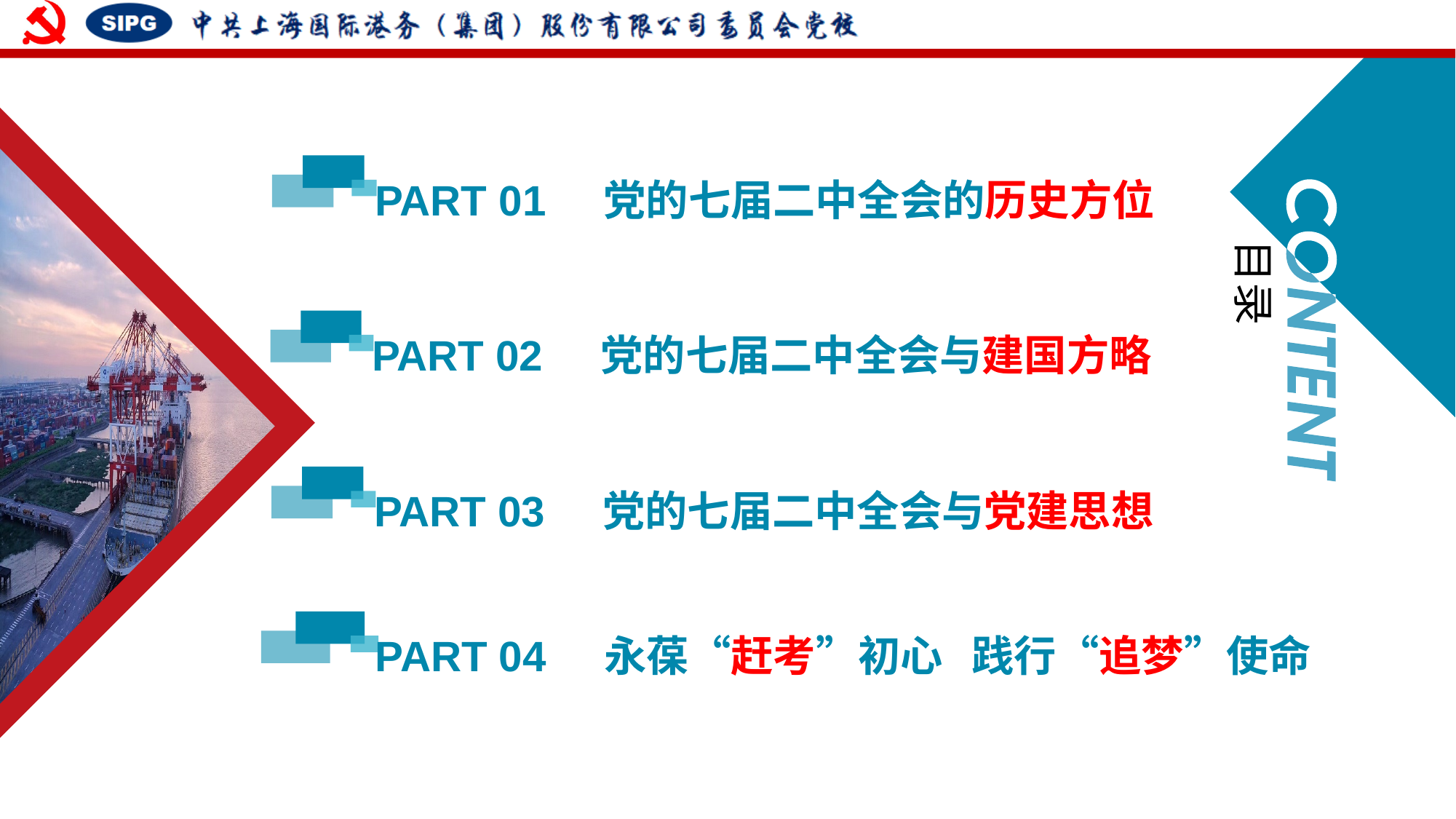

PART 01    党的七届二中全会的历史方位

PART 02    党的七届二中全会与建国方略

PART 03    党的七届二中全会与党建思想

PART 04    永葆“赶考”初心   践行“追梦”使命